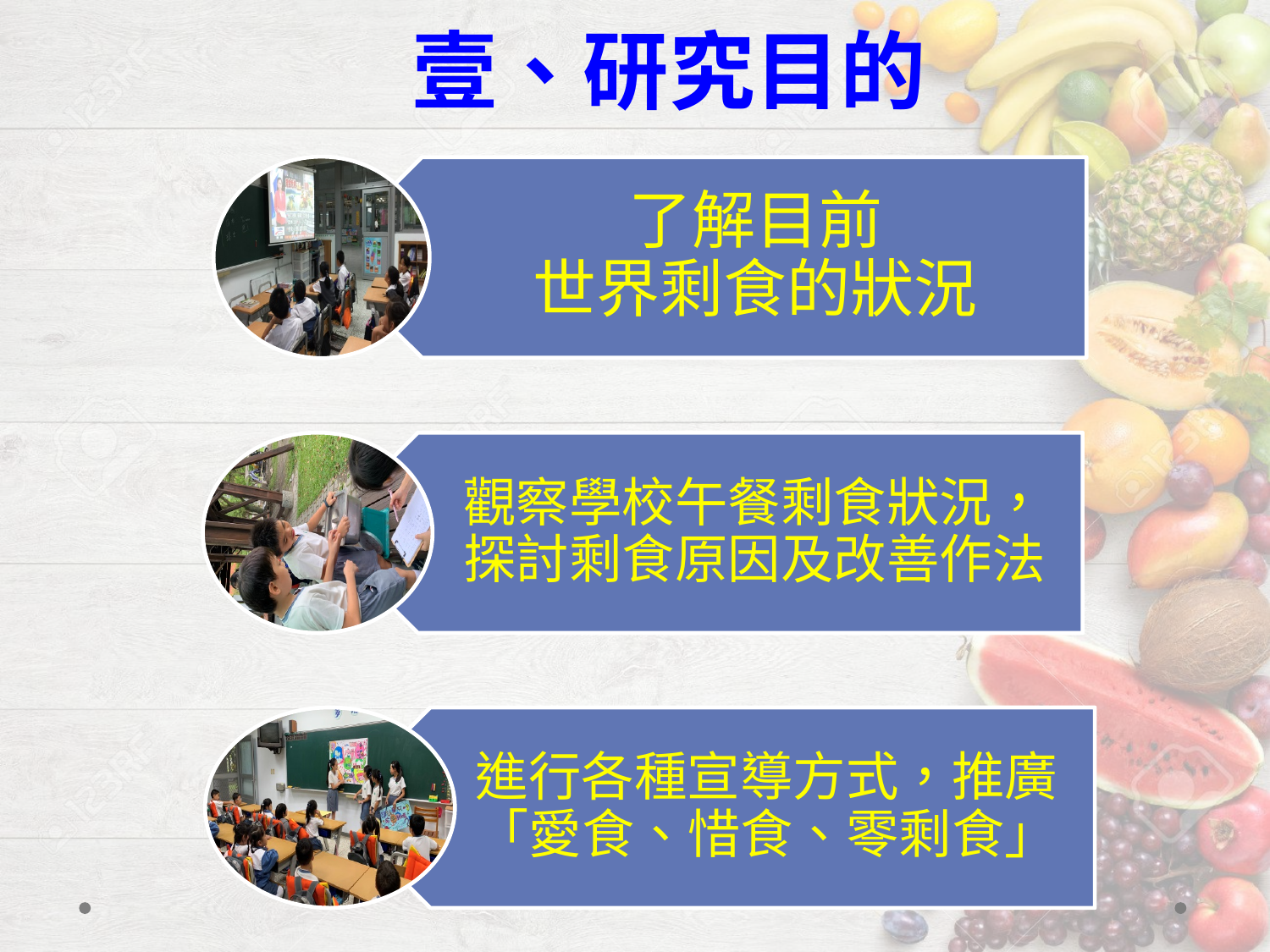

# 壹、研究目的

了解目前
世界剩食的狀況

觀察學校午餐剩食狀況，探討剩食原因及改善作法

進行各種宣導方式，推廣｢愛食、惜食、零剩食｣